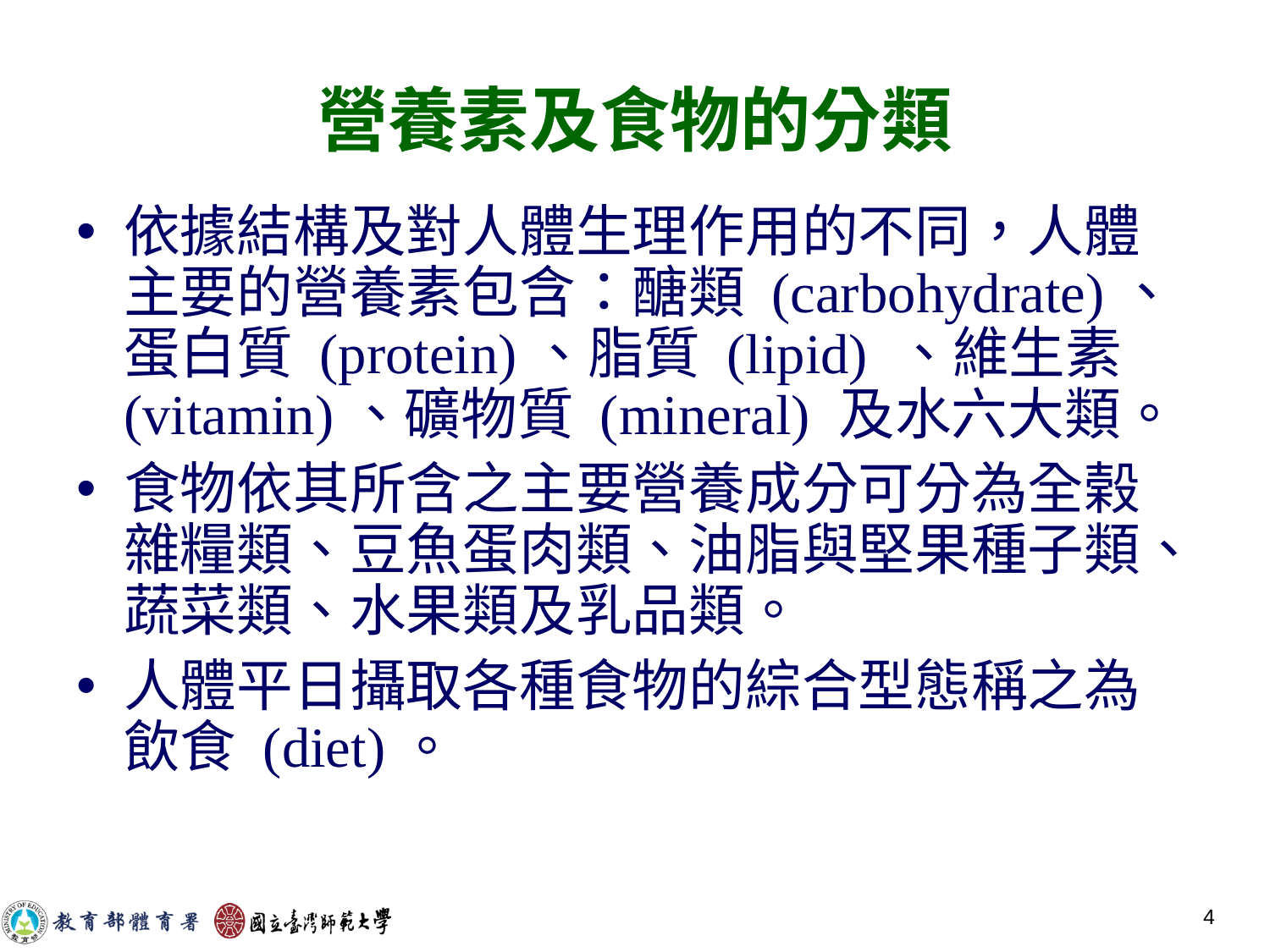

# 營養素及食物的分類
依據結構及對人體生理作用的不同，人體主要的營養素包含：醣類 (carbohydrate)、蛋白質 (protein)、脂質 (lipid) 、維生素 (vitamin)、礦物質 (mineral) 及水六大類。
食物依其所含之主要營養成分可分為全榖雜糧類、豆魚蛋肉類、油脂與堅果種子類、蔬菜類、水果類及乳品類。
人體平日攝取各種食物的綜合型態稱之為飲食 (diet)。
4